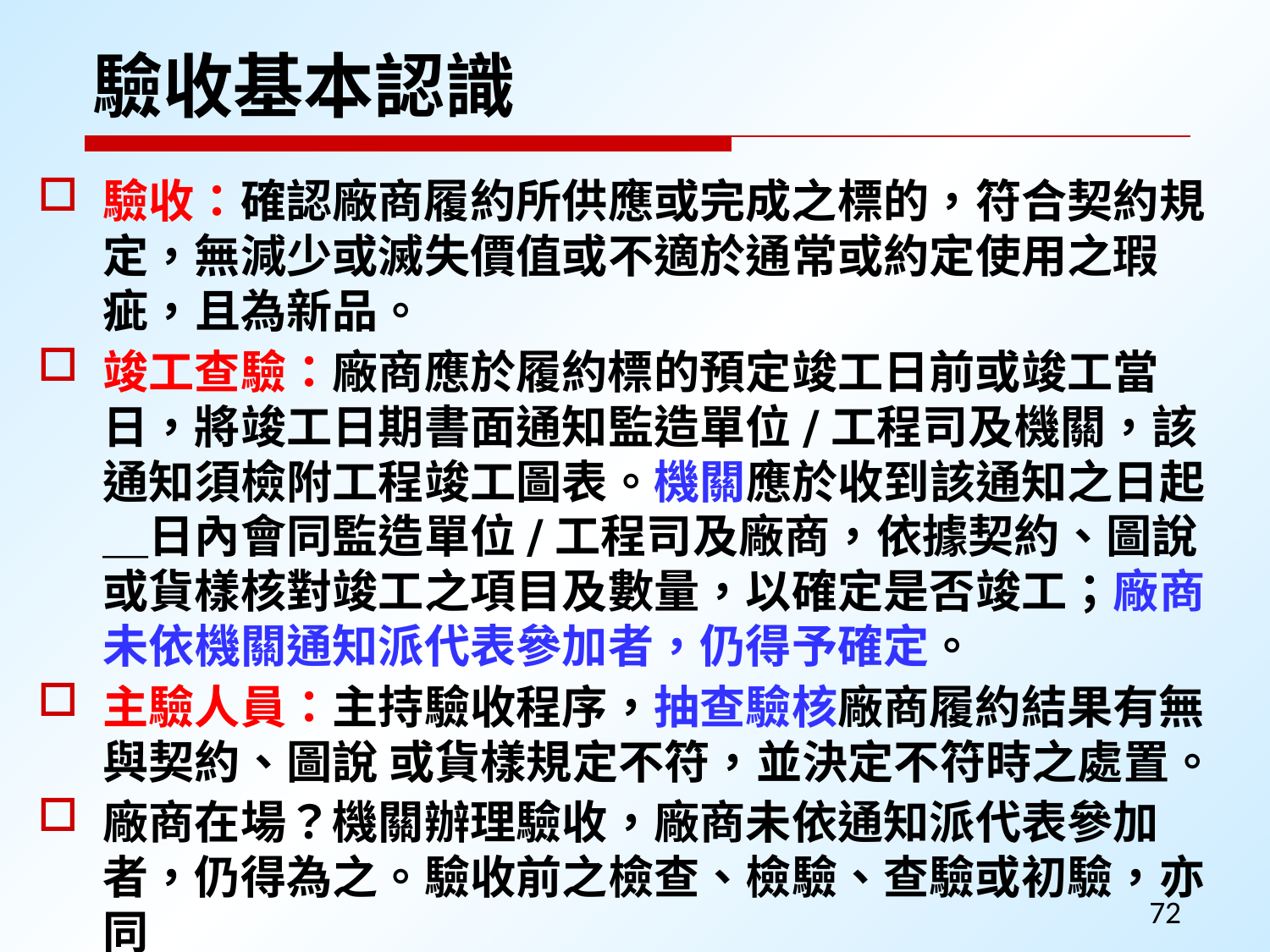

驗收基本認識
驗收：確認廠商履約所供應或完成之標的，符合契約規定，無減少或滅失價值或不適於通常或約定使用之瑕疵，且為新品。
竣工查驗：廠商應於履約標的預定竣工日前或竣工當日，將竣工日期書面通知監造單位/工程司及機關，該通知須檢附工程竣工圖表。機關應於收到該通知之日起＿日內會同監造單位/工程司及廠商，依據契約、圖說或貨樣核對竣工之項目及數量，以確定是否竣工；廠商未依機關通知派代表參加者，仍得予確定。
主驗人員：主持驗收程序，抽查驗核廠商履約結果有無與契約、圖說 或貨樣規定不符，並決定不符時之處置。
廠商在場？機關辦理驗收，廠商未依通知派代表參加者，仍得為之。驗收前之檢查、檢驗、查驗或初驗，亦同